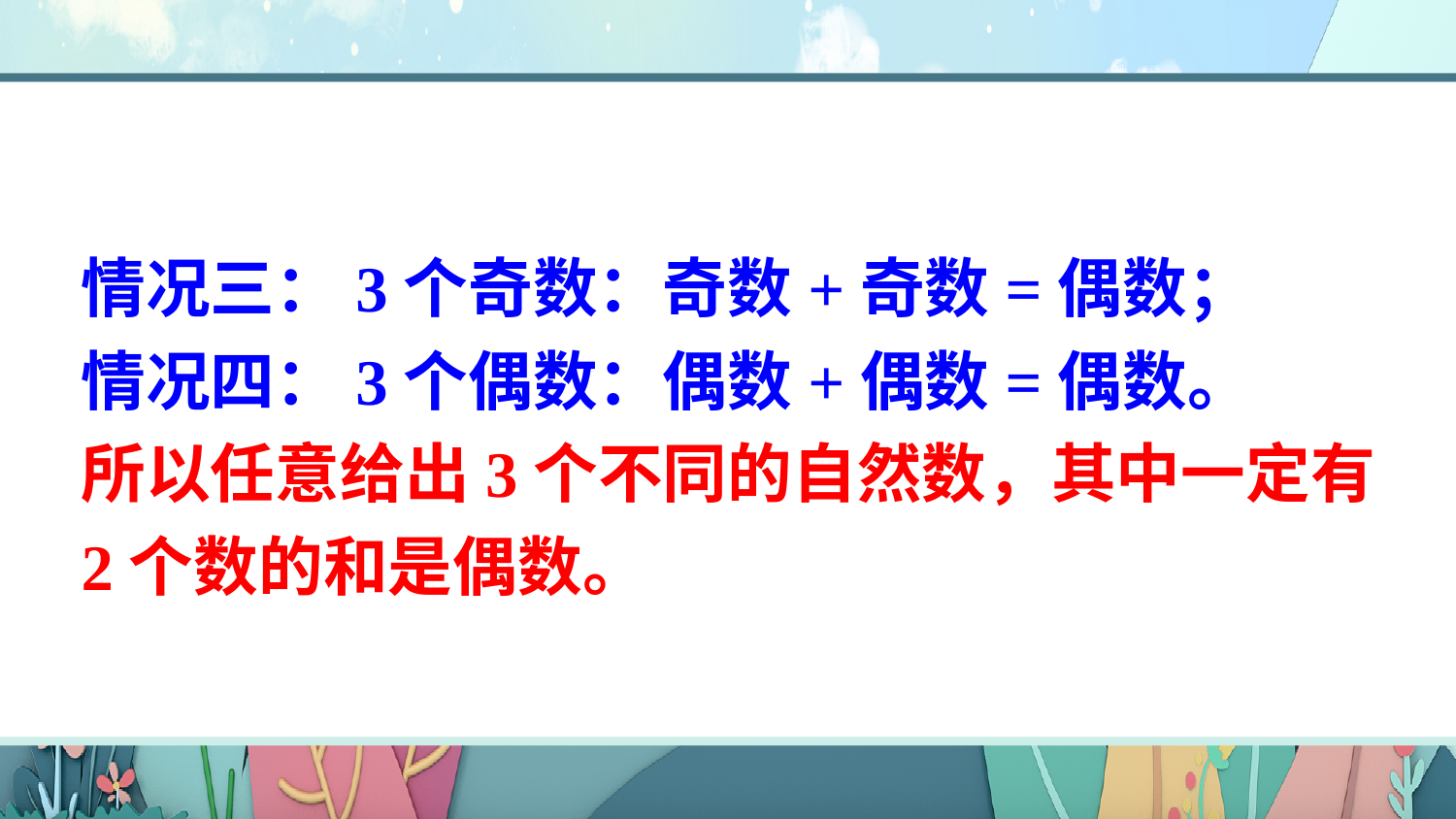

情况三：3个奇数：奇数+奇数=偶数；
情况四：3个偶数：偶数+偶数=偶数。
所以任意给出3个不同的自然数，其中一定有2个数的和是偶数。